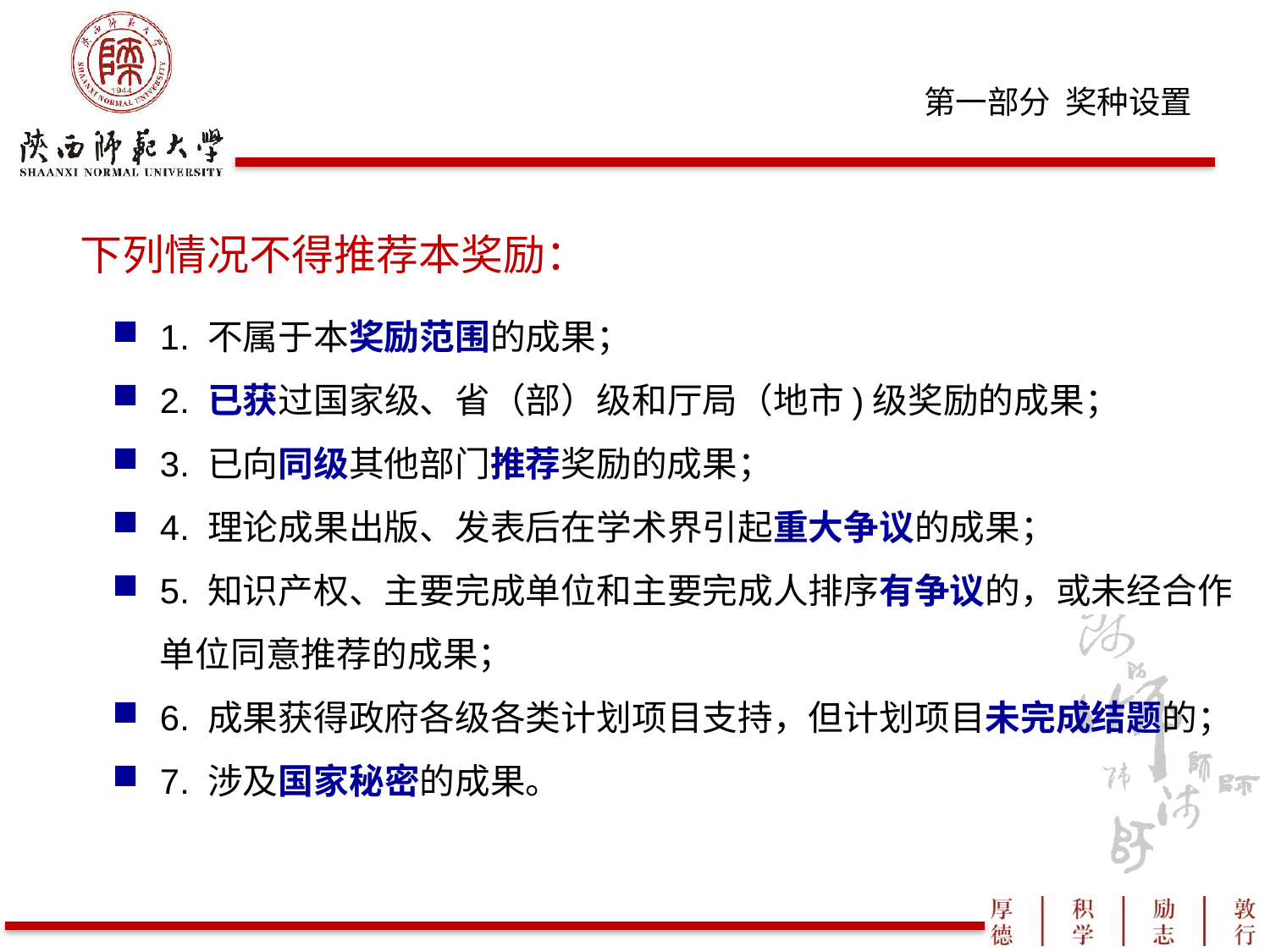

下列情况不得推荐本奖励：
1. 不属于本奖励范围的成果；
2. 已获过国家级、省（部）级和厅局（地市)级奖励的成果；
3. 已向同级其他部门推荐奖励的成果；
4. 理论成果出版、发表后在学术界引起重大争议的成果；
5. 知识产权、主要完成单位和主要完成人排序有争议的，或未经合作单位同意推荐的成果；
6. 成果获得政府各级各类计划项目支持，但计划项目未完成结题的；
7. 涉及国家秘密的成果。